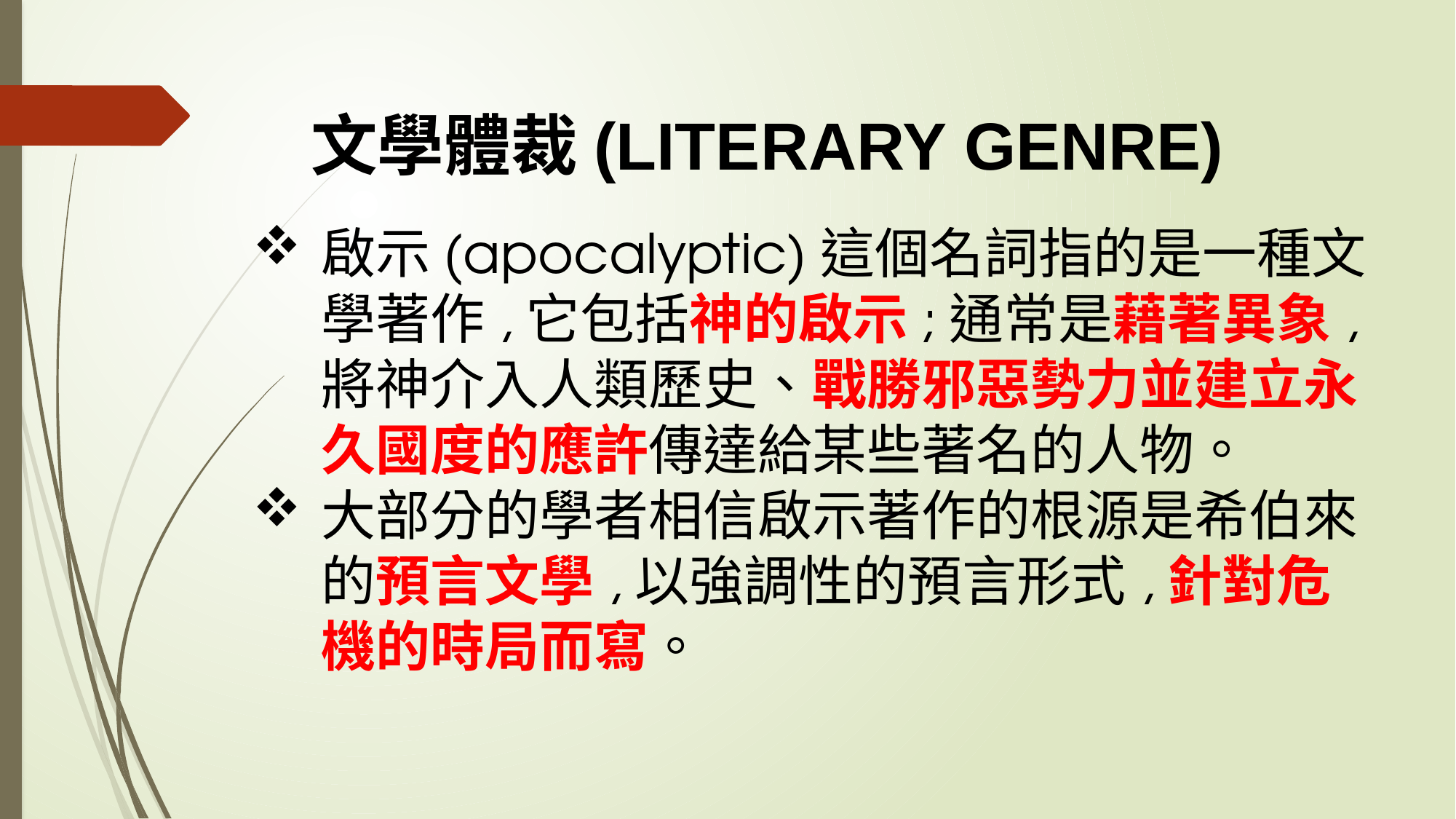

文學體裁(Literary Genre)
啟示(apocalyptic)這個名詞指的是一種文學著作,它包括神的啟示;通常是藉著異象,將神介入人類歷史、戰勝邪惡勢力並建立永久國度的應許傳達給某些著名的人物。
大部分的學者相信啟示著作的根源是希伯來的預言文學,以強調性的預言形式,針對危機的時局而寫。